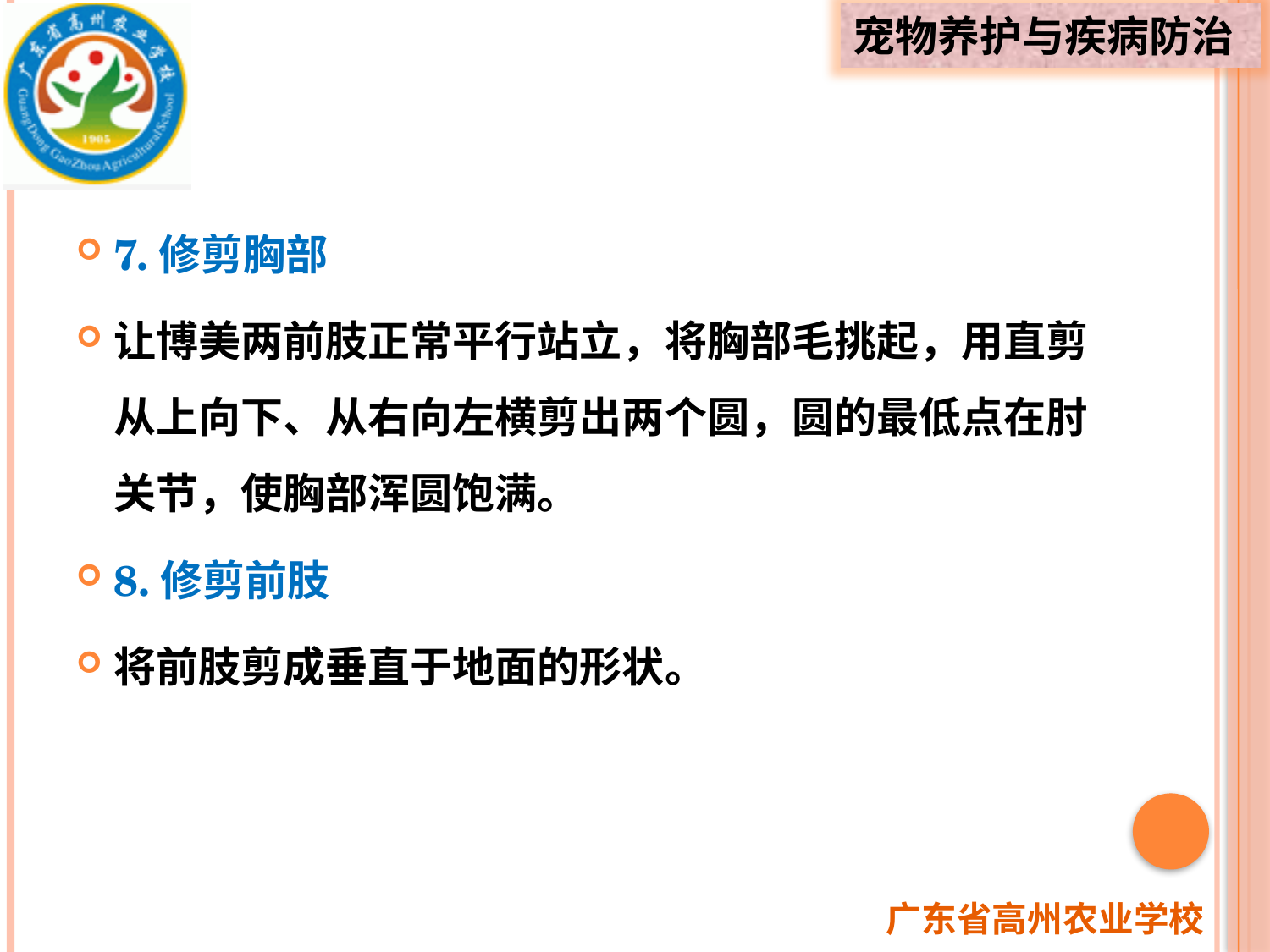

7.修剪胸部
让博美两前肢正常平行站立，将胸部毛挑起，用直剪从上向下、从右向左横剪出两个圆，圆的最低点在肘关节，使胸部浑圆饱满。
8.修剪前肢
将前肢剪成垂直于地面的形状。